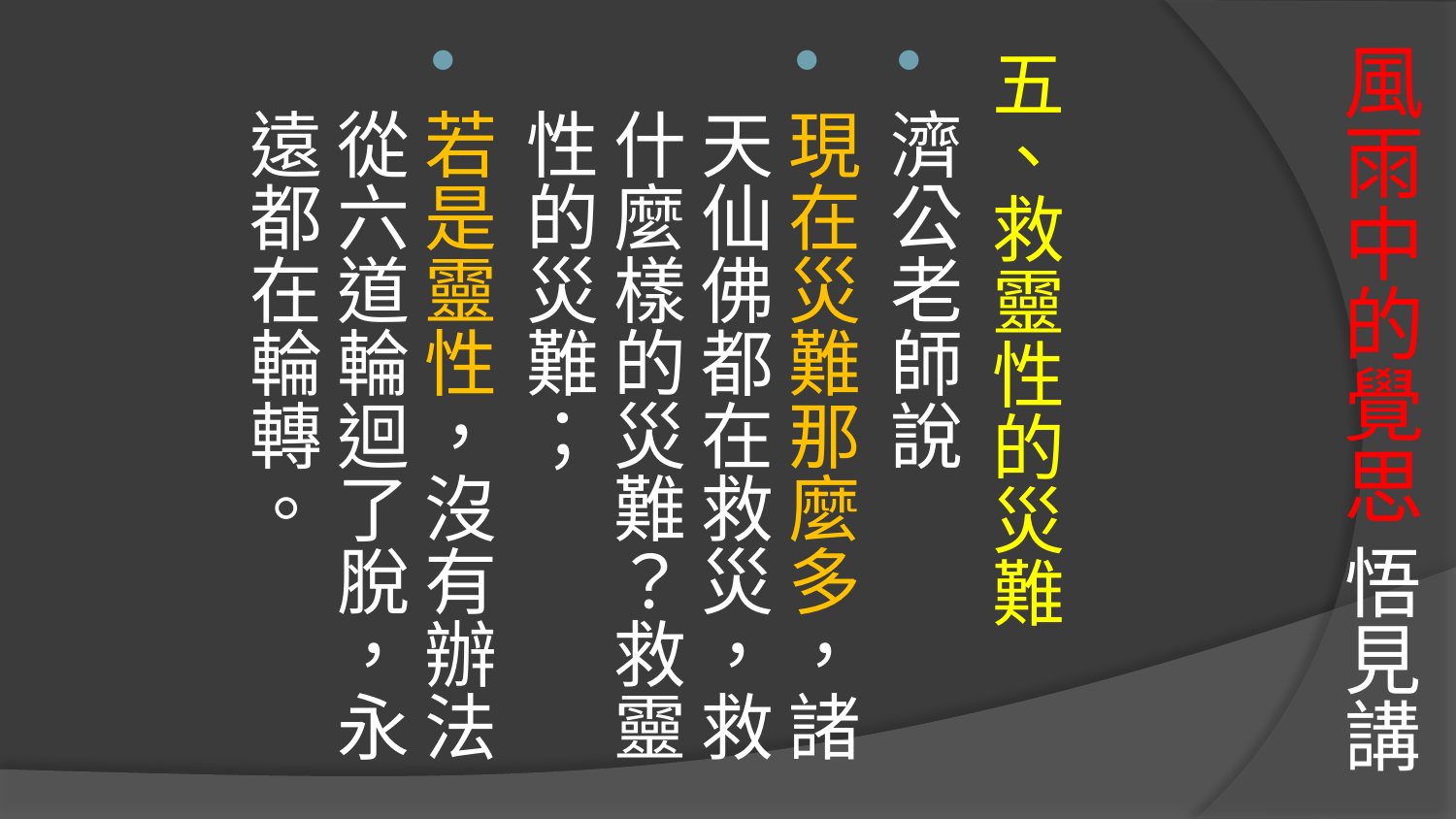

# 風雨中的覺思 悟見講
五、救靈性的災難
濟公老師說
現在災難那麼多，諸天仙佛都在救災，救什麼樣的災難？救靈性的災難；
若是靈性，沒有辦法從六道輪迴了脫，永遠都在輪轉。